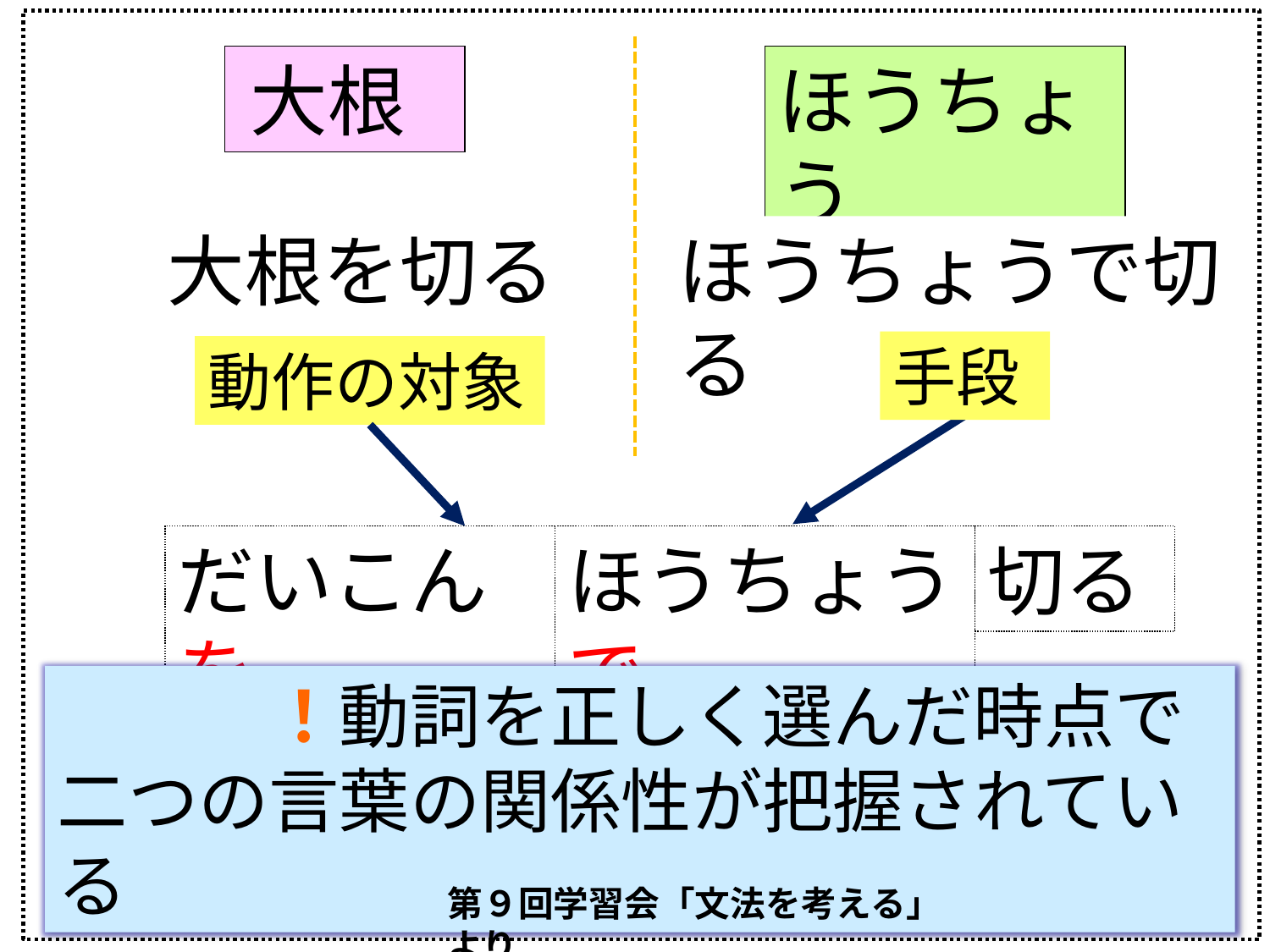

大根
ほうちょう
大根を切る
ほうちょうで切る
手段
動作の対象
だいこんを
ほうちょうで
切る
　　　！動詞を正しく選んだ時点で
二つの言葉の関係性が把握されている
第９回学習会「文法を考える」より